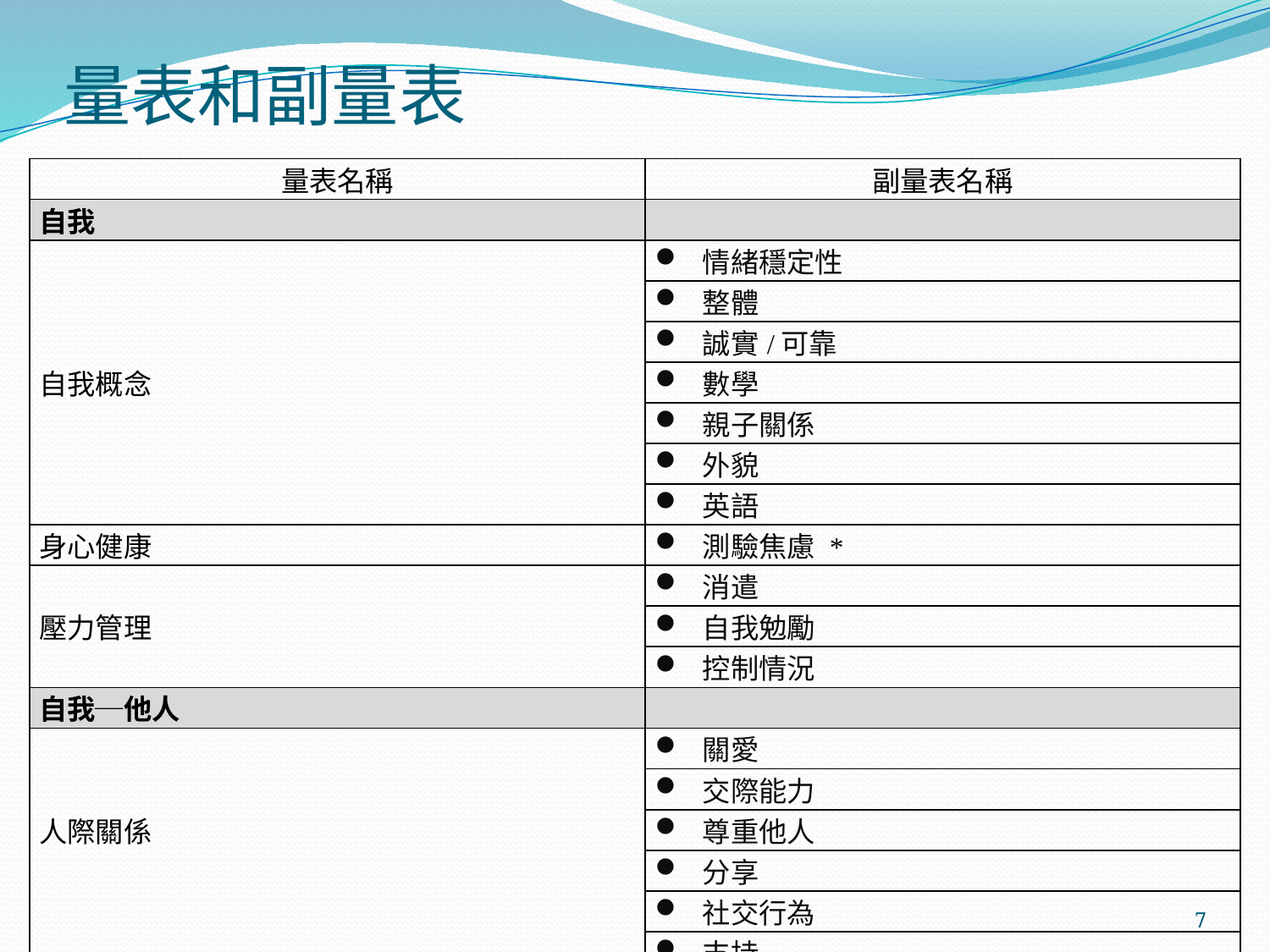

# 量表和副量表
| 量表名稱 | 副量表名稱 |
| --- | --- |
| 自我 |  |
|  | 情緒穩定性 |
|  | 整體 |
|  | 誠實/可靠 |
| 自我概念 | 數學 |
|  | 親子關係 |
|  | 外貌 |
|  | 英語 |
| 身心健康 | 測驗焦慮 \* |
|  | 消遣 |
| 壓力管理 | 自我勉勵 |
|  | 控制情況 |
| 自我─他人 |  |
|  | 關愛 |
|  | 交際能力 |
| 人際關係 | 尊重他人 |
|  | 分享 |
|  | 社交行為 |
|  | 支持 |
7